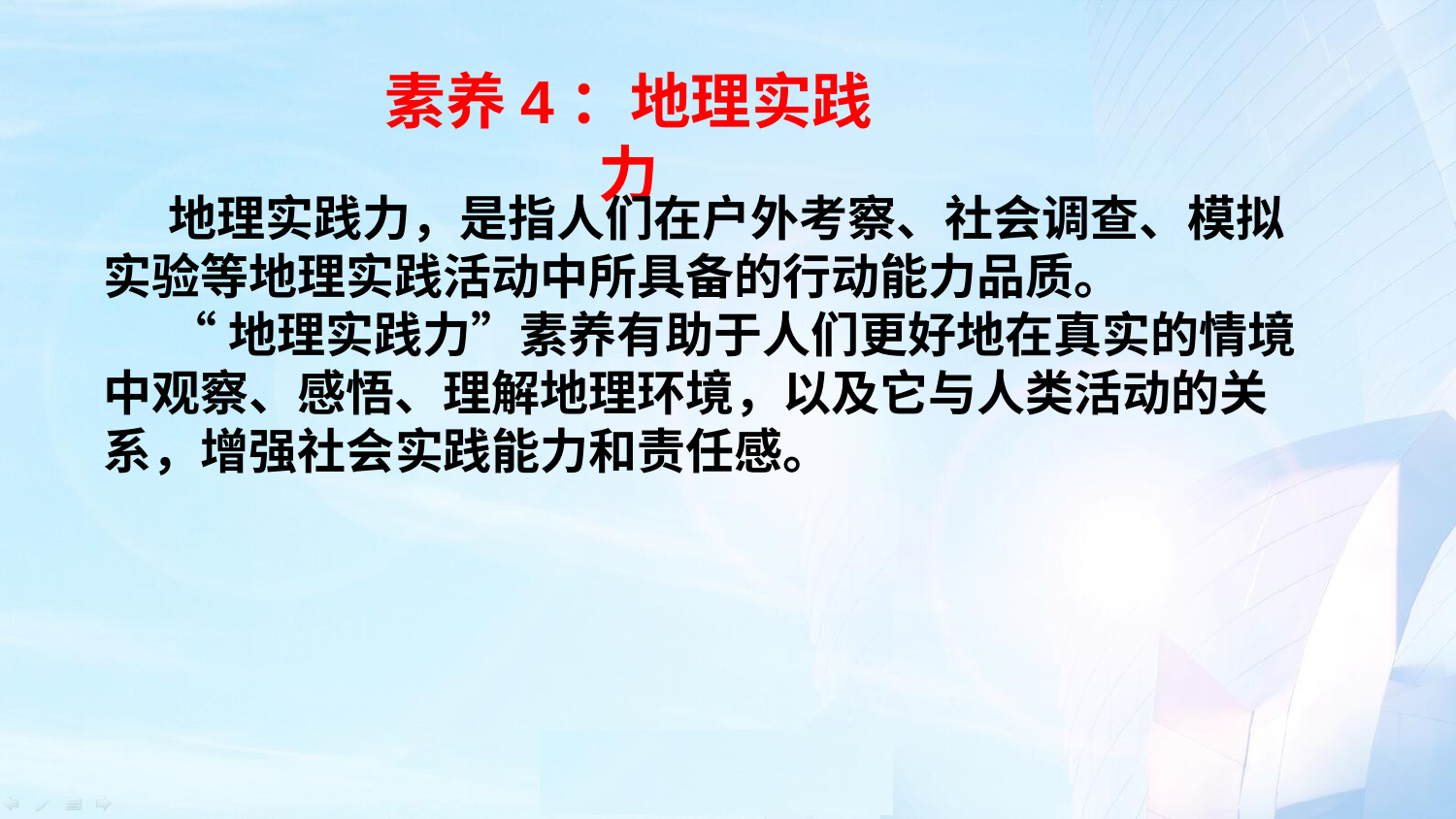

素养4：地理实践力
地理实践力，是指人们在户外考察、社会调查、模拟实验等地理实践活动中所具备的行动能力品质。
“地理实践力”素养有助于人们更好地在真实的情境中观察、感悟、理解地理环境，以及它与人类活动的关系，增强社会实践能力和责任感。